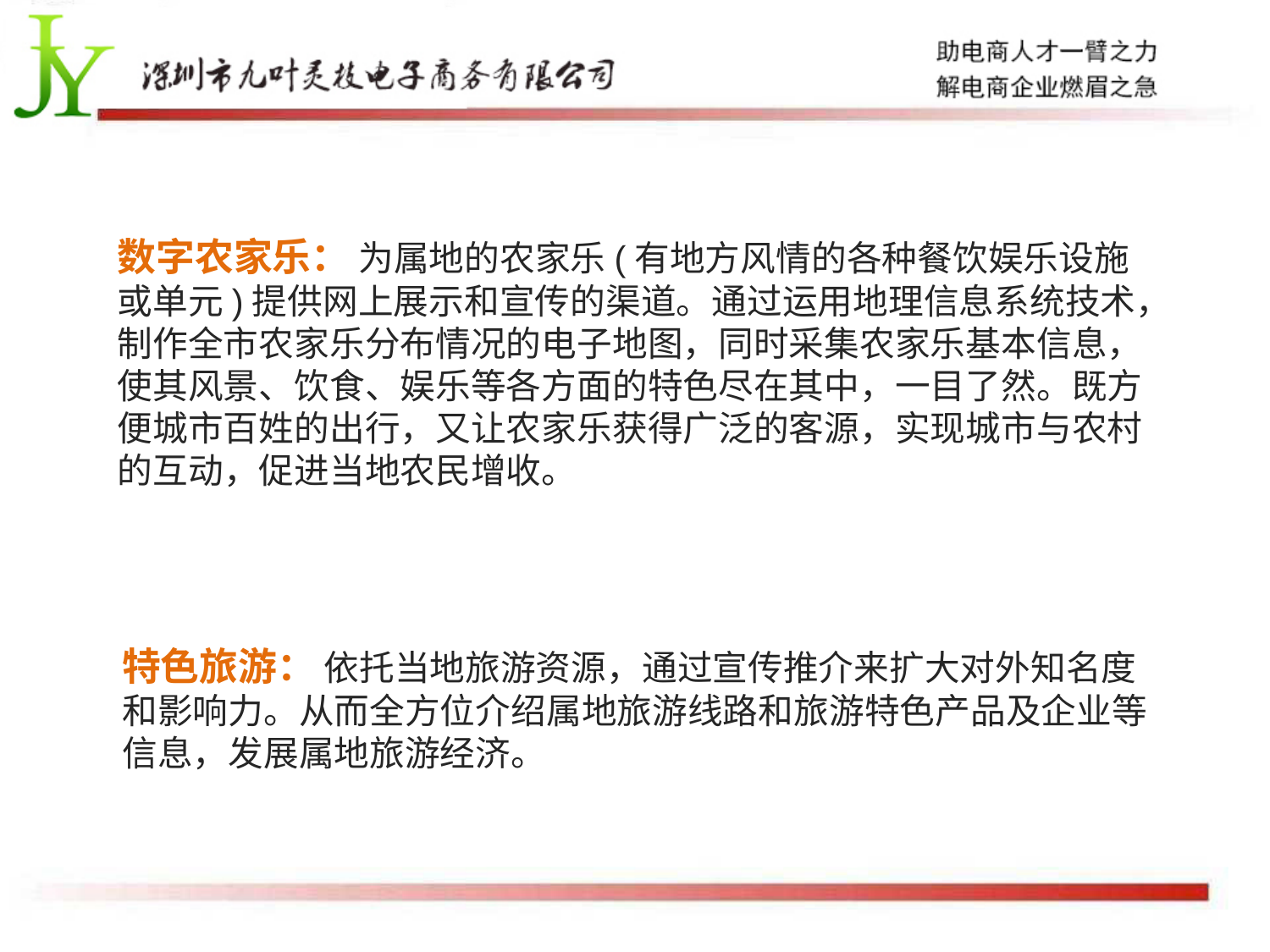

数字农家乐： 为属地的农家乐(有地方风情的各种餐饮娱乐设施或单元)提供网上展示和宣传的渠道。通过运用地理信息系统技术，制作全市农家乐分布情况的电子地图，同时采集农家乐基本信息，使其风景、饮食、娱乐等各方面的特色尽在其中，一目了然。既方便城市百姓的出行，又让农家乐获得广泛的客源，实现城市与农村的互动，促进当地农民增收。
特色旅游： 依托当地旅游资源，通过宣传推介来扩大对外知名度和影响力。从而全方位介绍属地旅游线路和旅游特色产品及企业等信息，发展属地旅游经济。